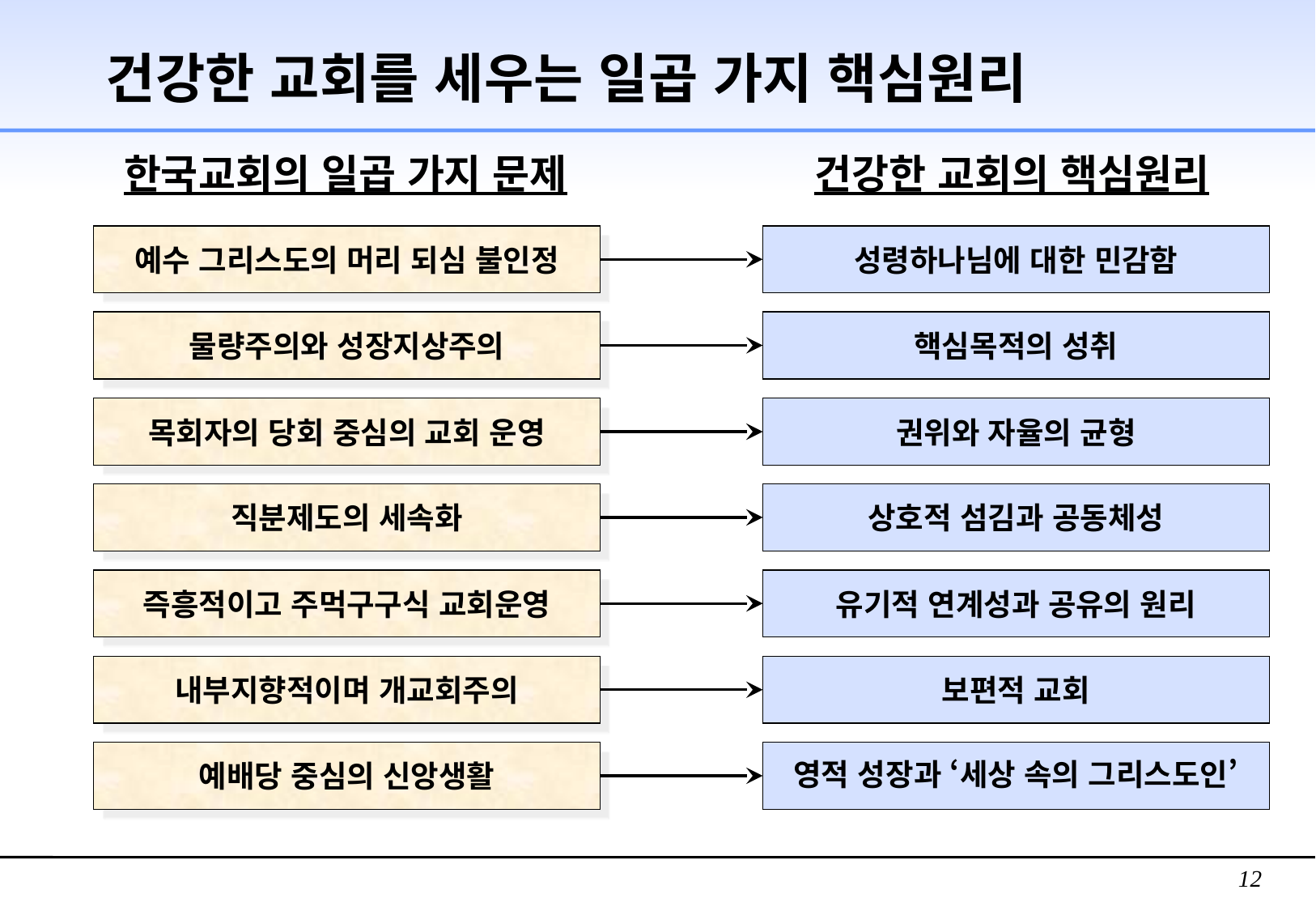

# 건강한 교회를 세우는 일곱 가지 핵심원리

한국교회의 일곱 가지 문제
건강한 교회의 핵심원리
예수 그리스도의 머리 되심 불인정
성령하나님에 대한 민감함
물량주의와 성장지상주의
핵심목적의 성취
목회자의 당회 중심의 교회 운영
권위와 자율의 균형
직분제도의 세속화
상호적 섬김과 공동체성
즉흥적이고 주먹구구식 교회운영
유기적 연계성과 공유의 원리
내부지향적이며 개교회주의
보편적 교회
예배당 중심의 신앙생활
영적 성장과 ‘세상 속의 그리스도인’
12